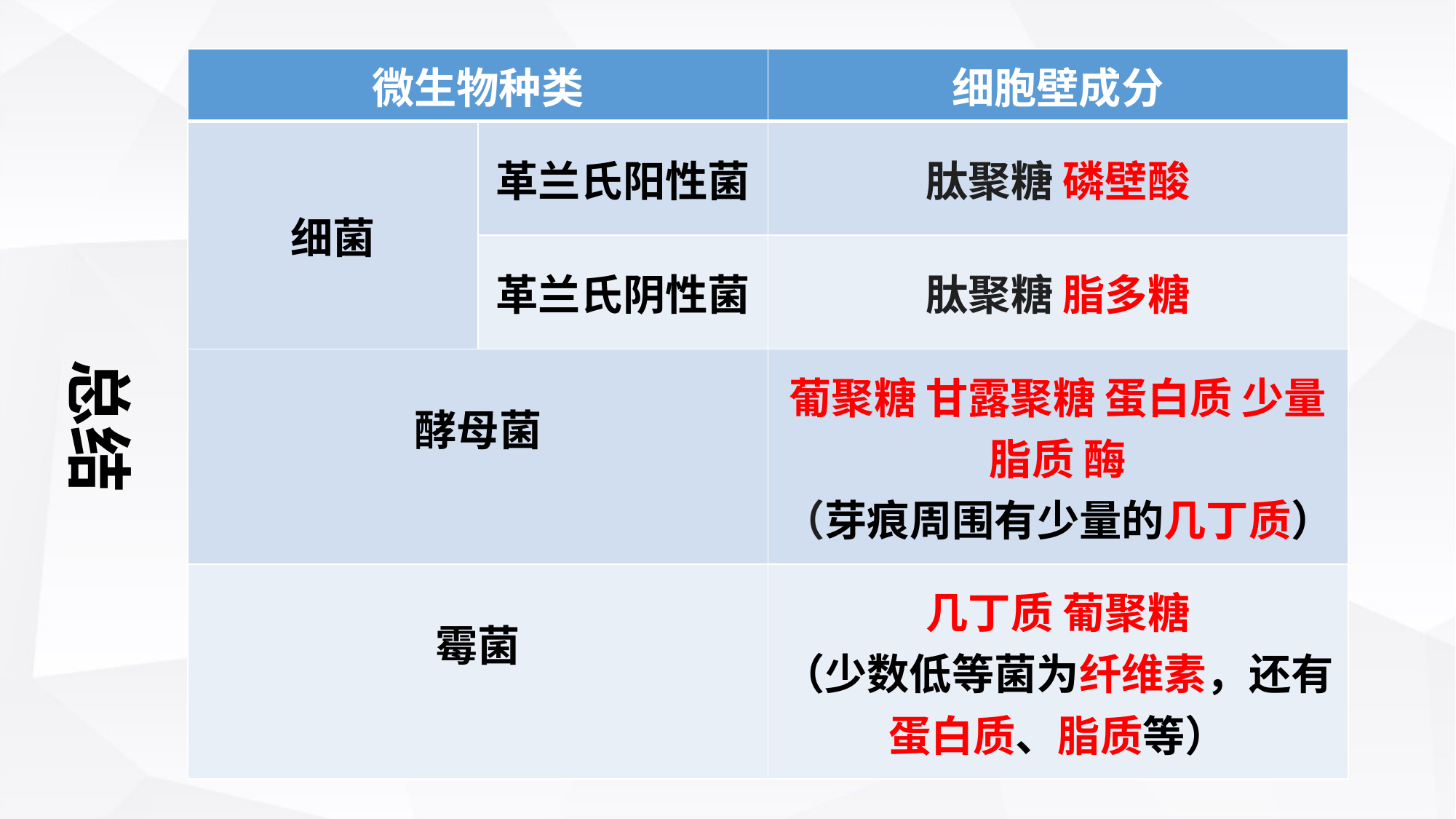

| 微生物种类 |  | 细胞壁成分 |
| --- | --- | --- |
| 细菌 | 革兰氏阳性菌 | 肽聚糖 磷壁酸 |
|  | 革兰氏阴性菌 | 肽聚糖 脂多糖 |
| 酵母菌 |  | 葡聚糖 甘露聚糖 蛋白质 少量脂质 酶 （芽痕周围有少量的几丁质） |
| 霉菌 |  | 几丁质 葡聚糖 （少数低等菌为纤维素，还有蛋白质、脂质等） |
总结